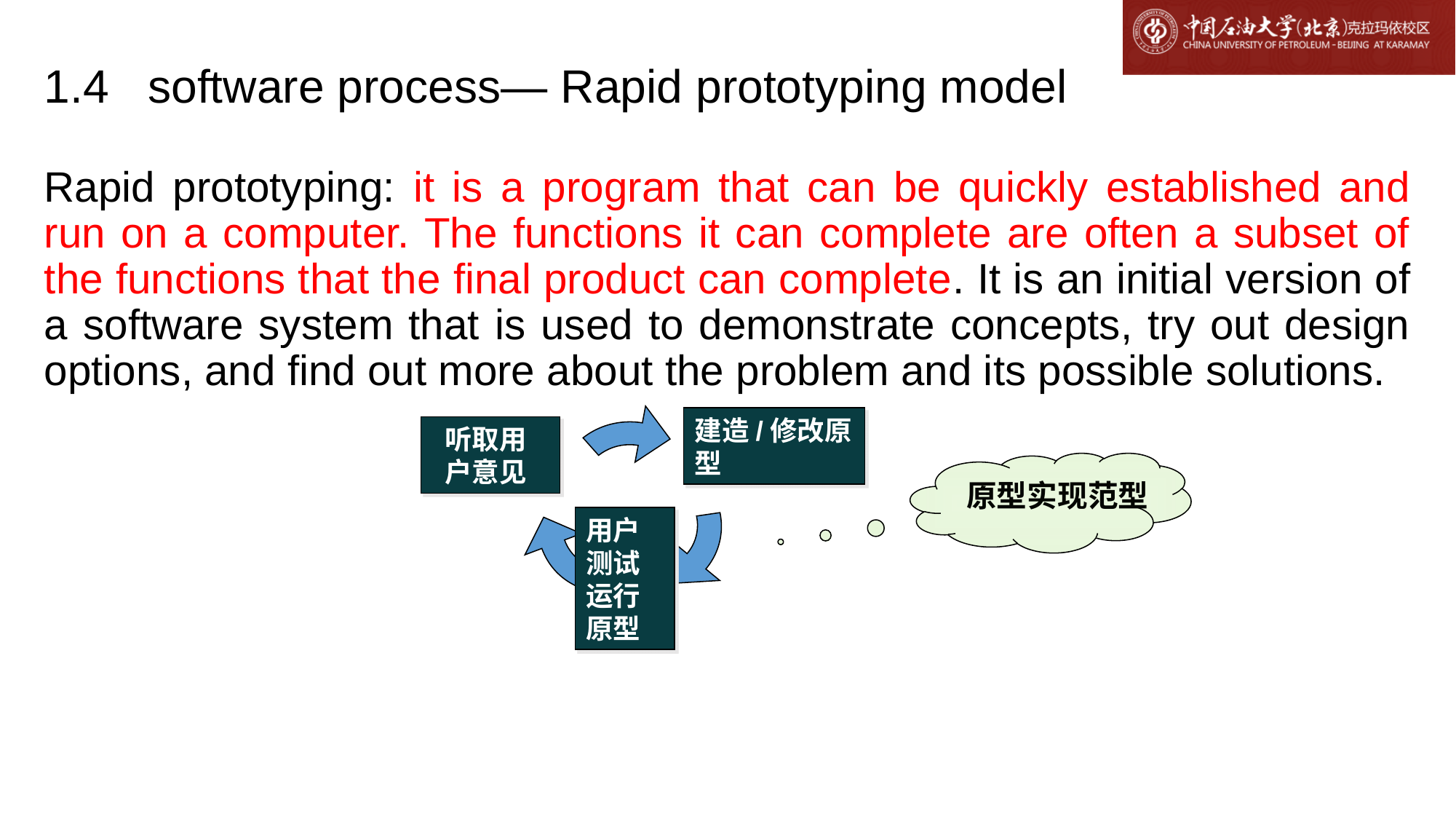

# 1.4   software process— Rapid prototyping model
Rapid prototyping: it is a program that can be quickly established and run on a computer. The functions it can complete are often a subset of the functions that the final product can complete. It is an initial version of a software system that is used to demonstrate concepts, try out design options, and find out more about the problem and its possible solutions.

建造/修改原型
 听取用
 户意见

原型实现范型
用户测试运行原型